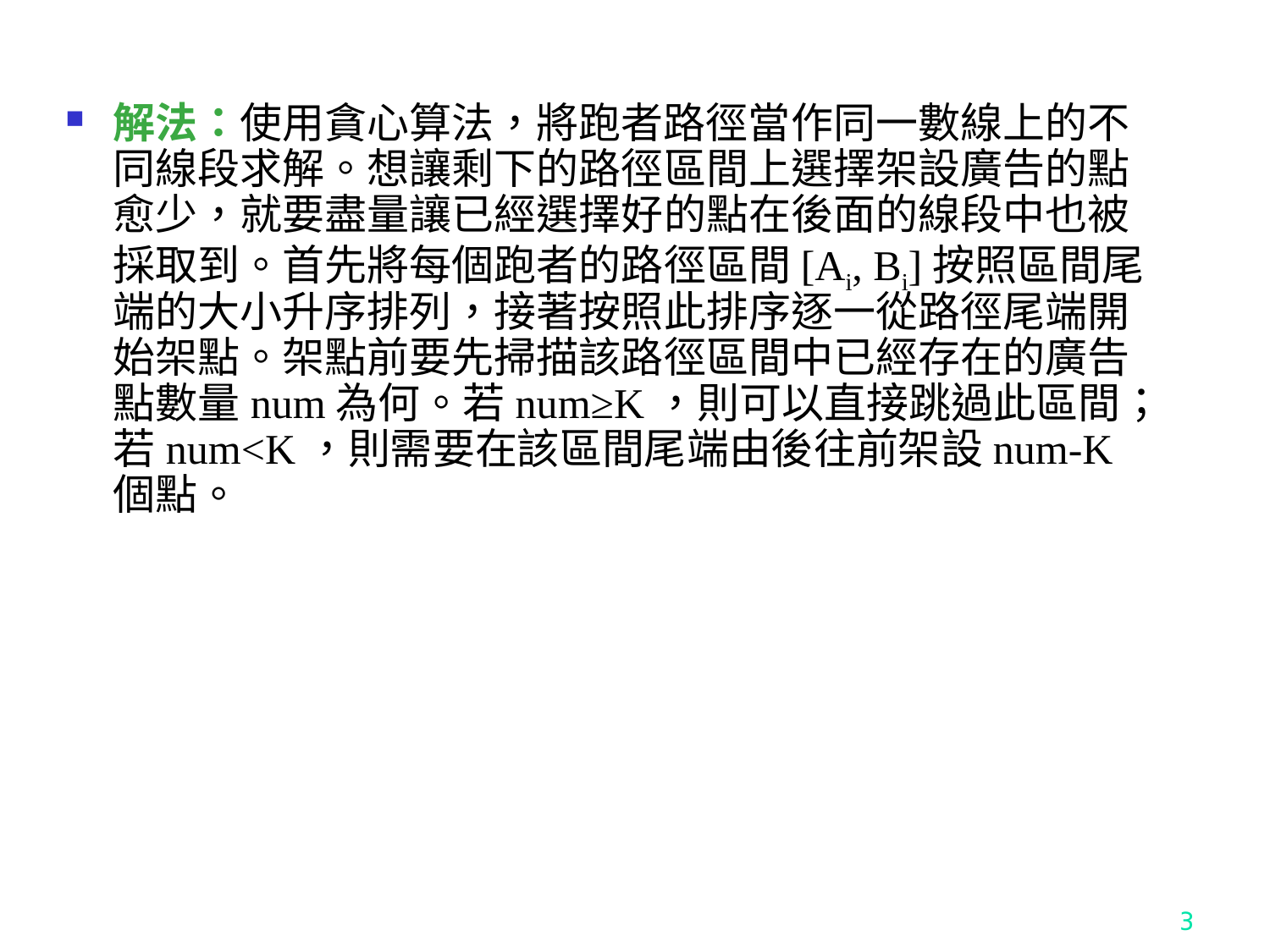

解法：使用貪心算法，將跑者路徑當作同一數線上的不同線段求解。想讓剩下的路徑區間上選擇架設廣告的點愈少，就要盡量讓已經選擇好的點在後面的線段中也被採取到。首先將每個跑者的路徑區間[Ai, Bi]按照區間尾端的大小升序排列，接著按照此排序逐一從路徑尾端開始架點。架點前要先掃描該路徑區間中已經存在的廣告點數量num為何。若num≥K，則可以直接跳過此區間；若num<K，則需要在該區間尾端由後往前架設num-K個點。

3